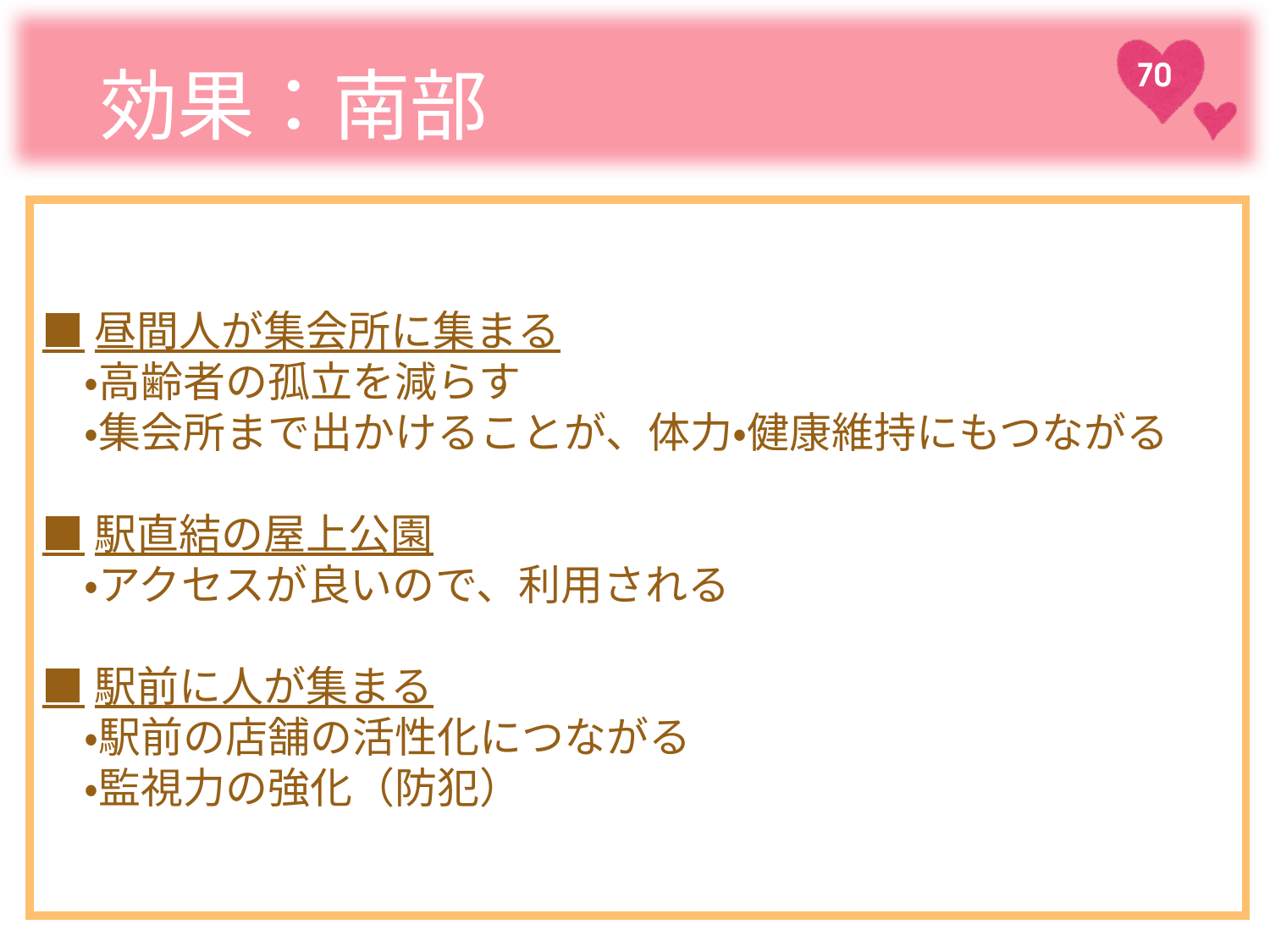

# 効果：南部
■昼間人が集会所に集まる
　・高齢者の孤立を減らす
　・集会所まで出かけることが、体力・健康維持にもつながる

■駅直結の屋上公園
　・アクセスが良いので、利用される

■駅前に人が集まる
　・駅前の店舗の活性化につながる
　・監視力の強化（防犯）